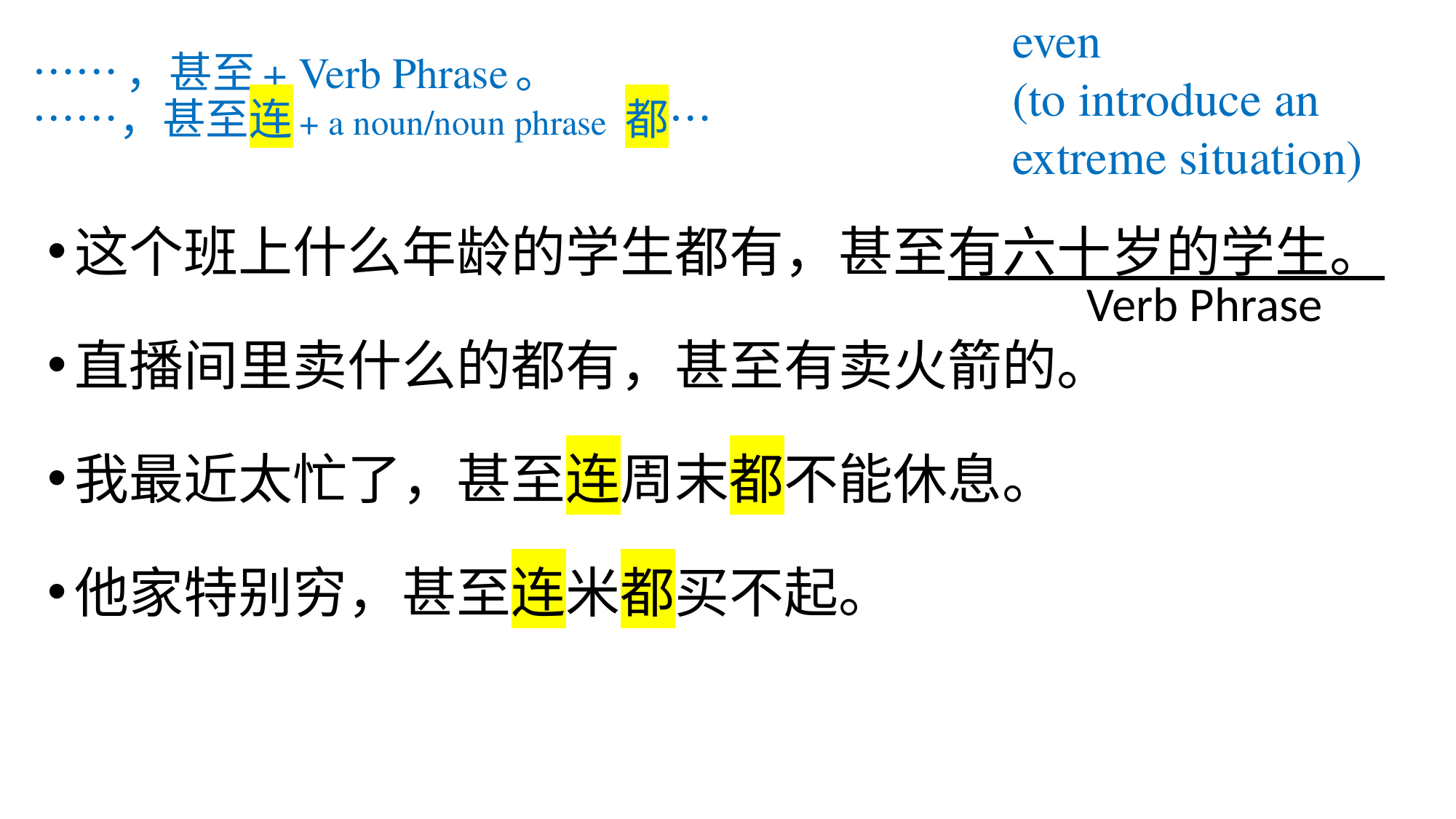

even
(to introduce an extreme situation)
# ……，甚至+ Verb Phrase。 ……，甚至连+ a noun/noun phrase 都…
这个班上什么年龄的学生都有，甚至有六十岁的学生。
直播间里卖什么的都有，甚至有卖火箭的。
我最近太忙了，甚至连周末都不能休息。
他家特别穷，甚至连米都买不起。
Verb Phrase